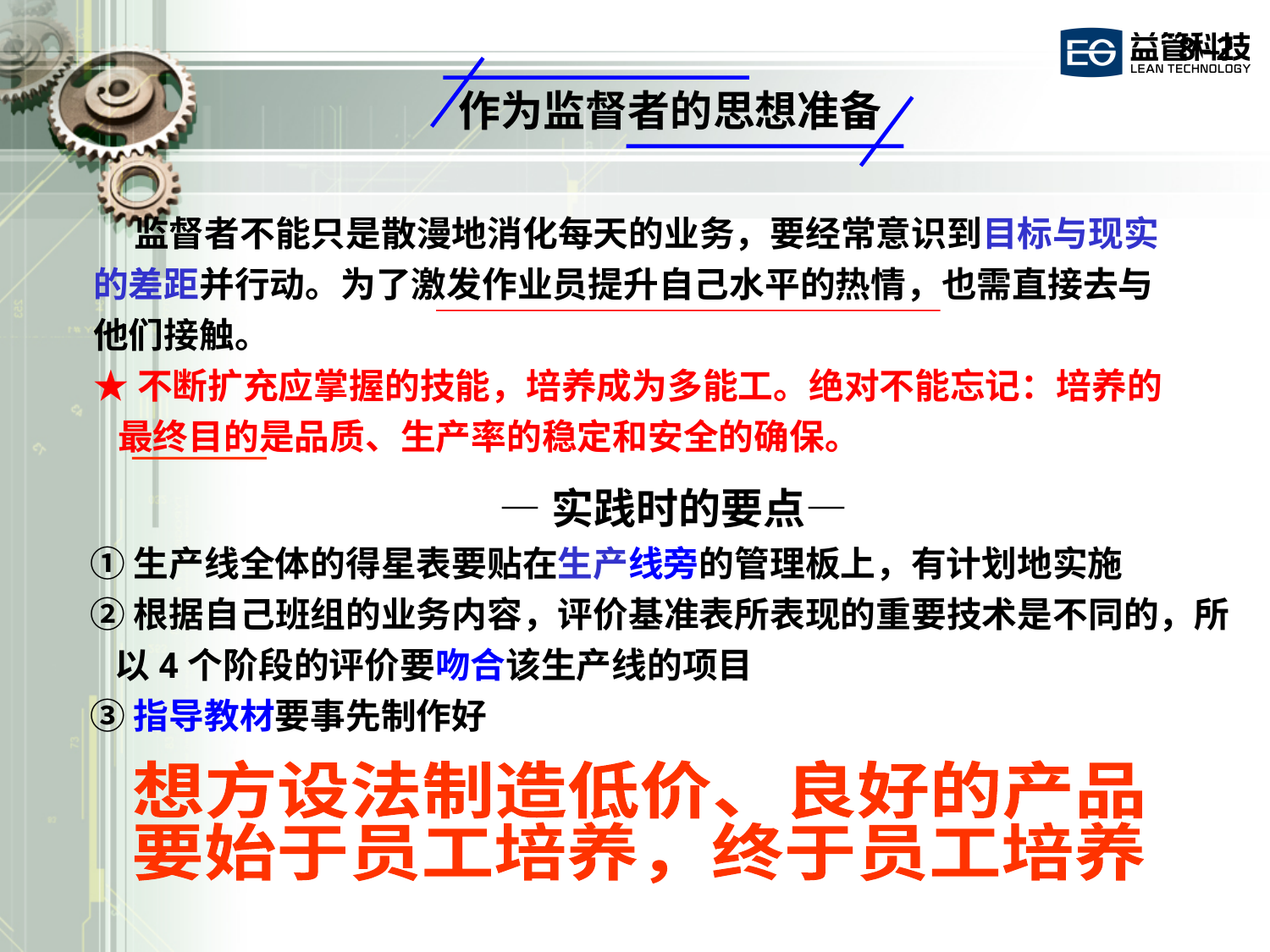

8-2

作为监督者的思想准备
    监督者不能只是散漫地消化每天的业务，要经常意识到目标与现实的差距并行动。为了激发作业员提升自己水平的热情，也需直接去与他们接触。
★不断扩充应掌握的技能，培养成为多能工。绝对不能忘记：培养的
  最终目的是品质、生产率的稳定和安全的确保。

—实践时的要点—
①生产线全体的得星表要贴在生产线旁的管理板上，有计划地实施
②根据自己班组的业务内容，评价基准表所表现的重要技术是不同的，所
  以4个阶段的评价要吻合该生产线的项目
③指导教材要事先制作好
想方设法制造低价、良好的产品
要始于员工培养，终于员工培养